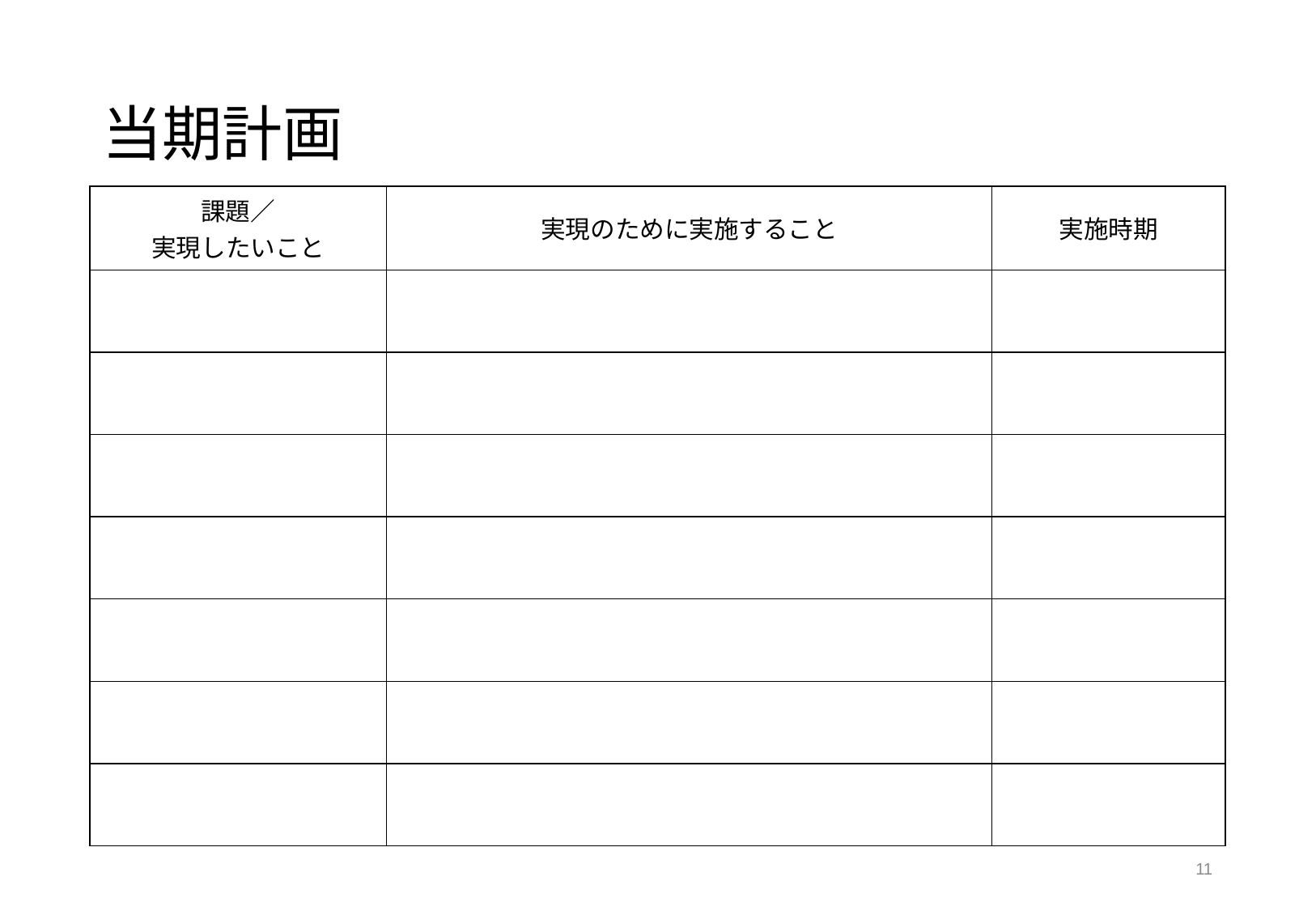

# 当期計画
| 課題／ 実現したいこと | 実現のために実施すること | 実施時期 |
| --- | --- | --- |
|  |  |  |
|  |  |  |
|  |  |  |
|  |  |  |
|  |  |  |
|  |  |  |
|  |  |  |
11